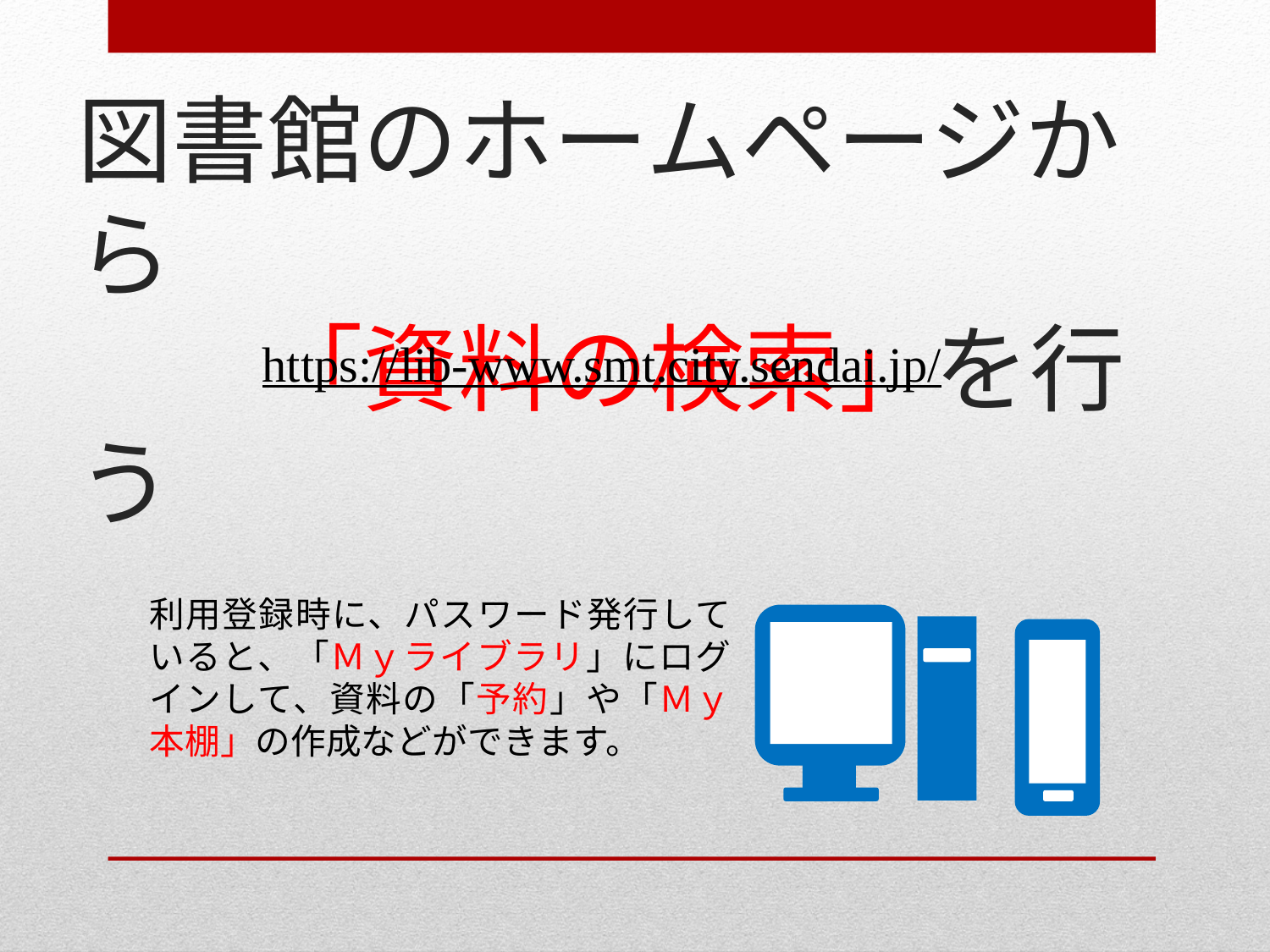

図書館のホームページから
　　「資料の検索」を行う

https://lib-www.smt.city.sendai.jp/
利用登録時に、パスワード発行していると、「Ｍｙライブラリ」にログインして、資料の「予約」や「Ｍｙ本棚」の作成などができます。